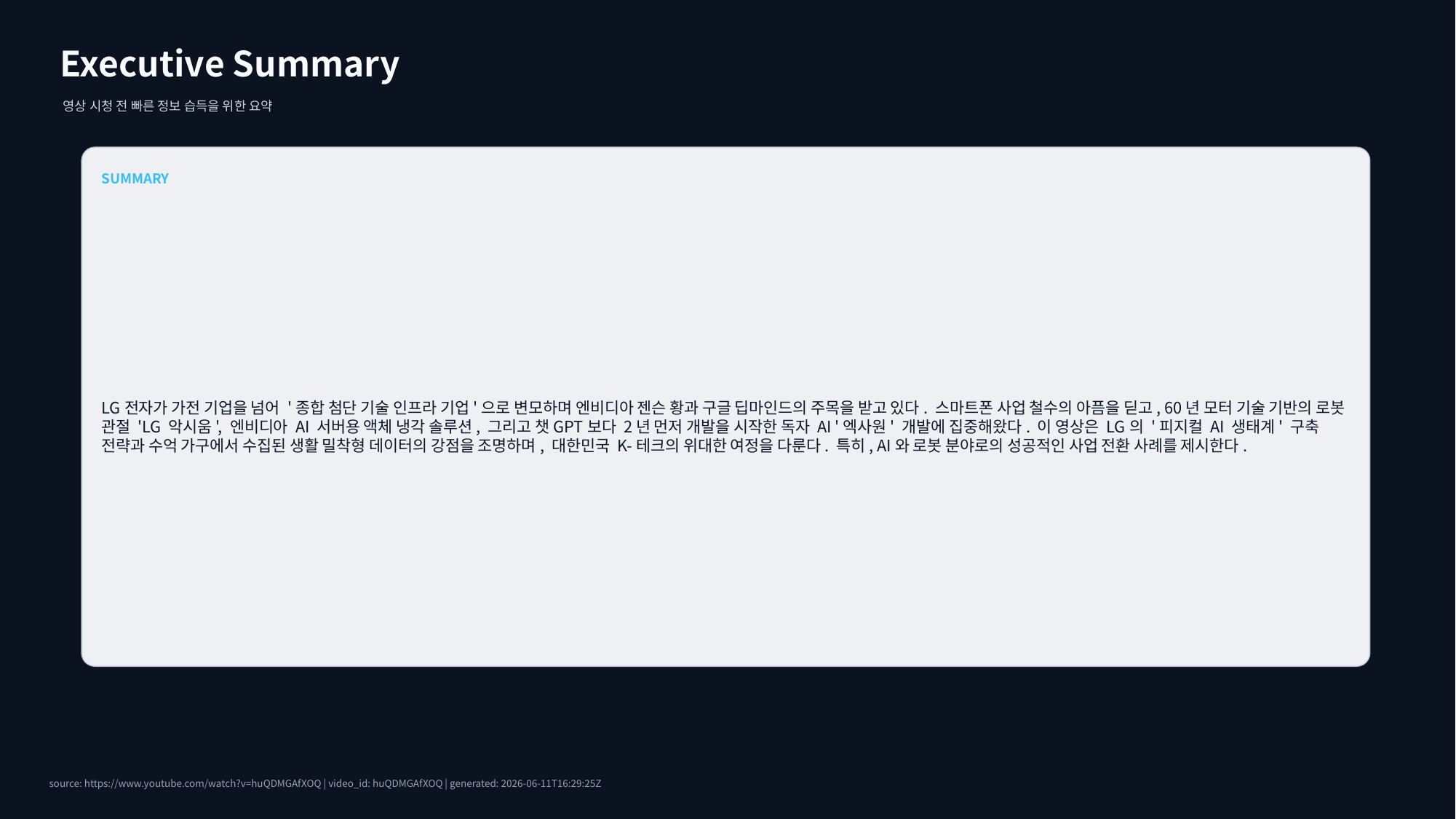

Executive Summary
영상 시청 전 빠른 정보 습득을 위한 요약

SUMMARY
LG전자가 가전 기업을 넘어 '종합 첨단 기술 인프라 기업'으로 변모하며 엔비디아 젠슨 황과 구글 딥마인드의 주목을 받고 있다. 스마트폰 사업 철수의 아픔을 딛고, 60년 모터 기술 기반의 로봇 관절 'LG 악시움', 엔비디아 AI 서버용 액체 냉각 솔루션, 그리고 챗GPT보다 2년 먼저 개발을 시작한 독자 AI '엑사원' 개발에 집중해왔다. 이 영상은 LG의 '피지컬 AI 생태계' 구축 전략과 수억 가구에서 수집된 생활 밀착형 데이터의 강점을 조명하며, 대한민국 K-테크의 위대한 여정을 다룬다. 특히, AI와 로봇 분야로의 성공적인 사업 전환 사례를 제시한다.
source: https://www.youtube.com/watch?v=huQDMGAfXOQ | video_id: huQDMGAfXOQ | generated: 2026-06-11T16:29:25Z